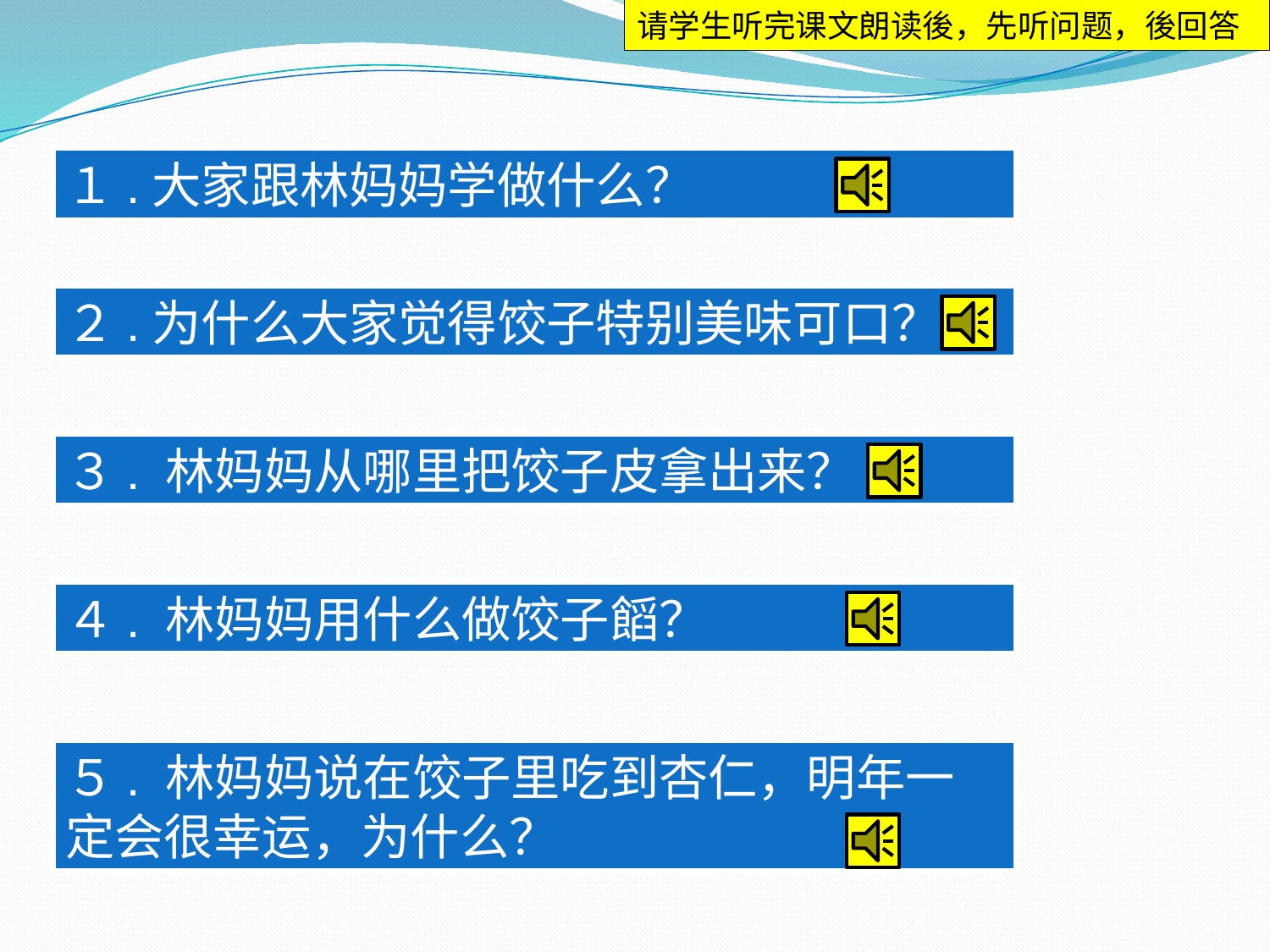

请学生听完课文朗读後，先听问题，後回答
１.大家跟林妈妈学做什么？

２.为什么大家觉得饺子特别美味可口？

３. 林妈妈从哪里把饺子皮拿出来？

４. 林妈妈用什么做饺子饀？

５. 林妈妈说在饺子里吃到杏仁，明年一定会很幸运，为什么？